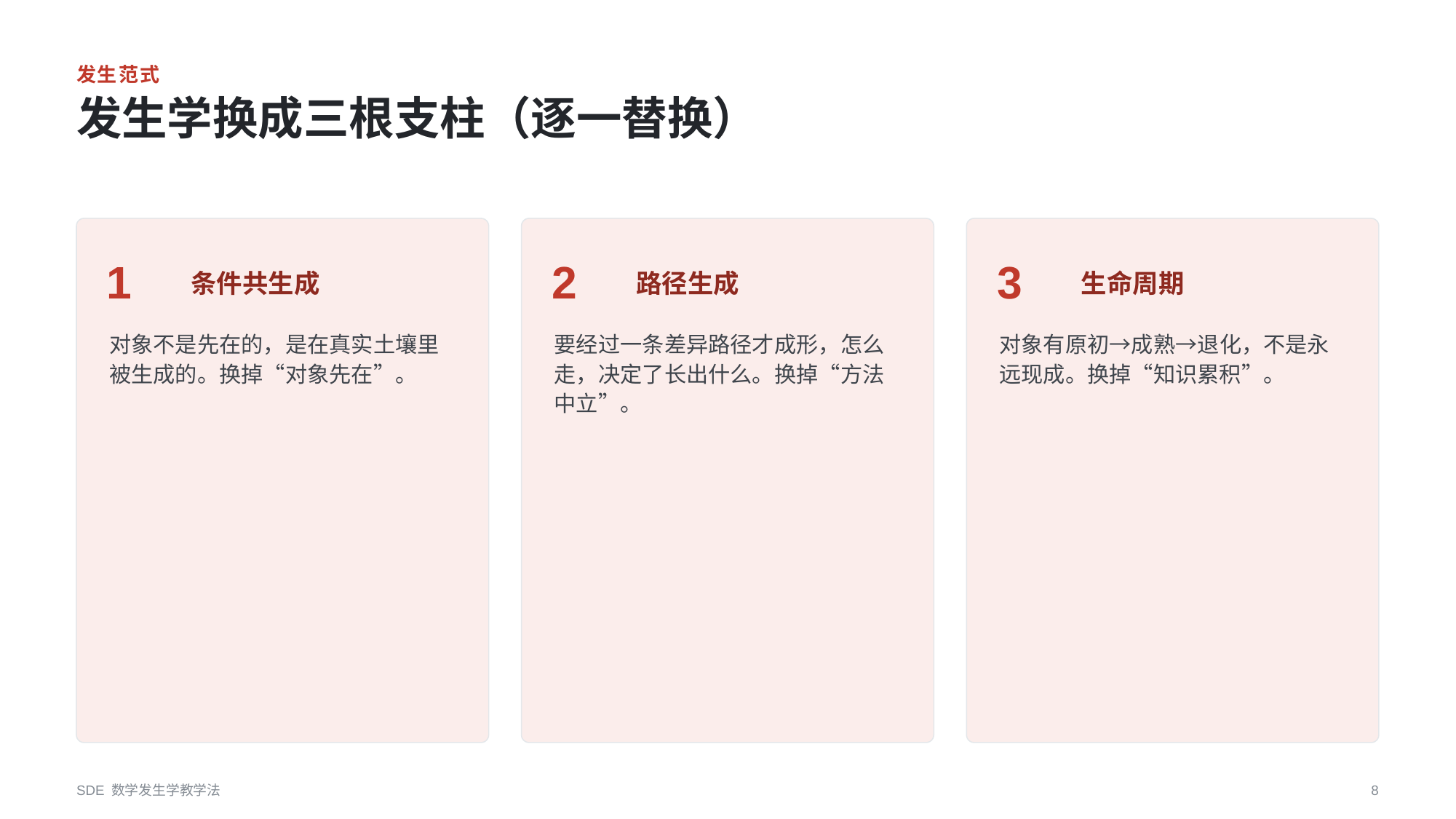

发生范式
发生学换成三根支柱（逐一替换）

1
2
3
条件共生成
路径生成
生命周期
对象不是先在的，是在真实土壤里被生成的。换掉“对象先在”。
要经过一条差异路径才成形，怎么走，决定了长出什么。换掉“方法中立”。
对象有原初→成熟→退化，不是永远现成。换掉“知识累积”。
SDE 数学发生学教学法
8